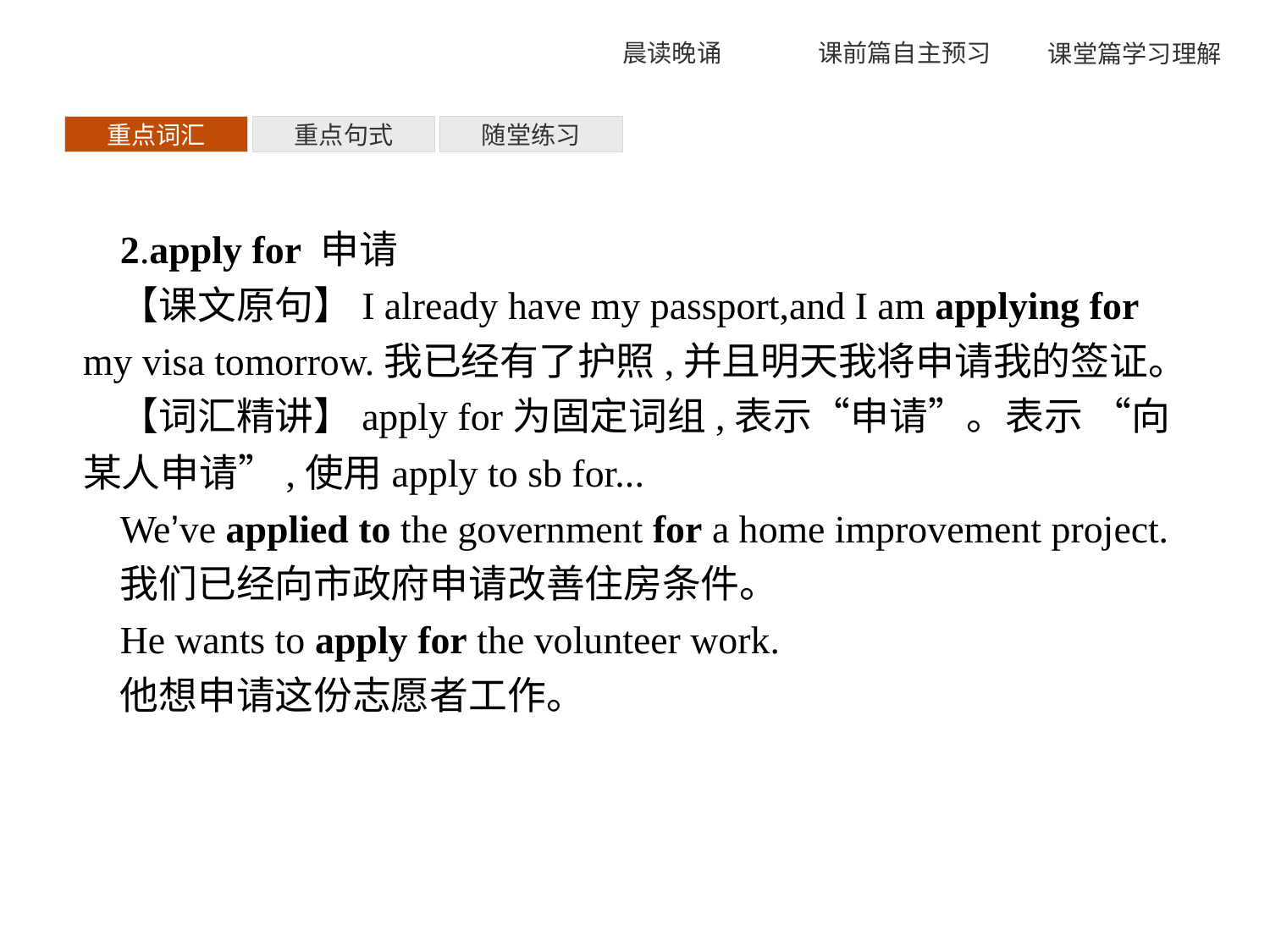

重点词汇
重点句式
随堂练习
2.apply for 申请
【课文原句】I already have my passport,and I am applying for my visa tomorrow.我已经有了护照,并且明天我将申请我的签证。
【词汇精讲】apply for为固定词组,表示“申请”。表示 “向某人申请”,使用apply to sb for...
We’ve applied to the government for a home improvement project.
我们已经向市政府申请改善住房条件。
He wants to apply for the volunteer work.
他想申请这份志愿者工作。